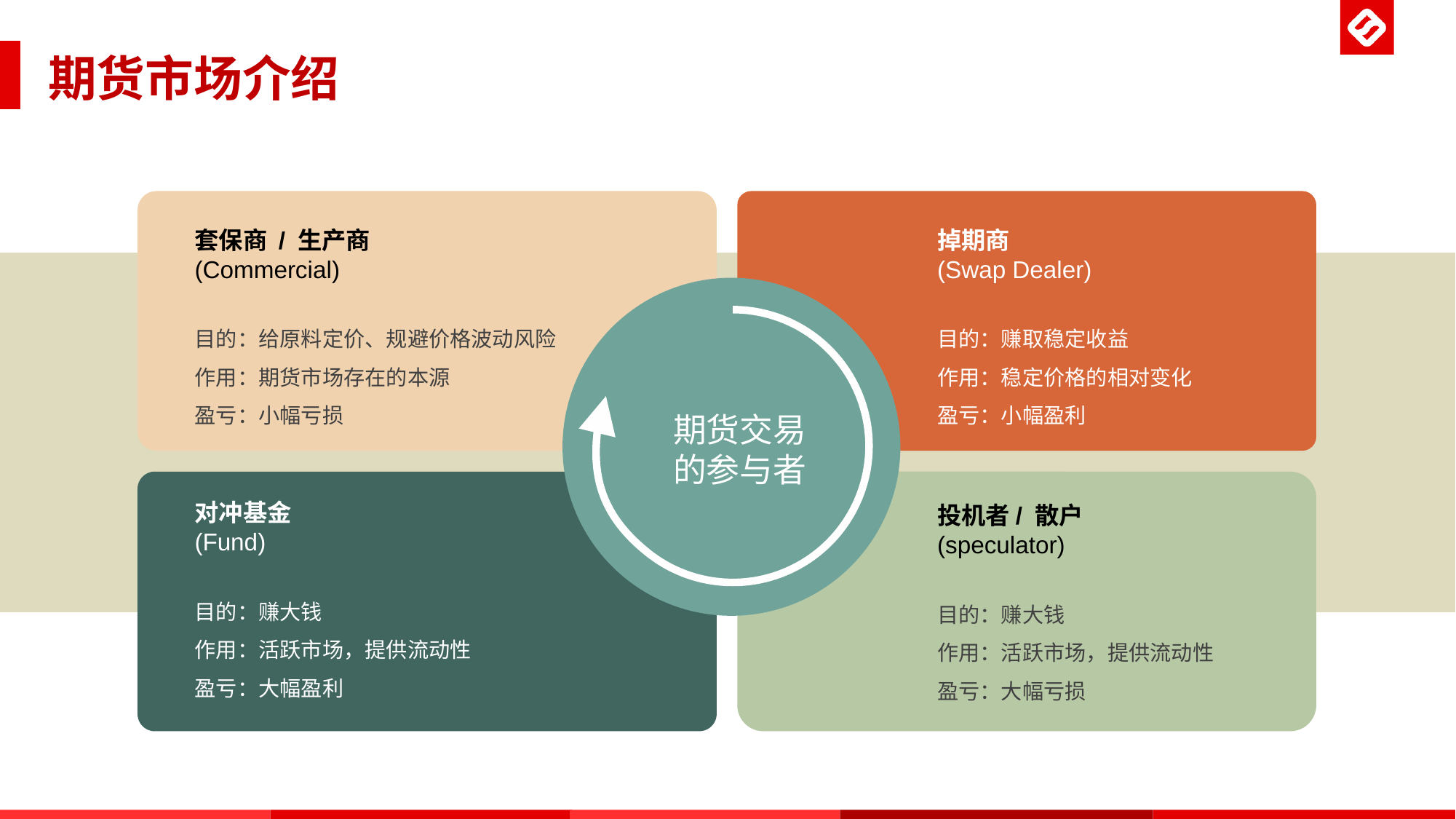

期货市场介绍

套保商 / 生产商(Commercial)
掉期商
(Swap Dealer)

目的：给原料定价、规避价格波动风险
作用：期货市场存在的本源
盈亏：小幅亏损
目的：赚取稳定收益
作用：稳定价格的相对变化
盈亏：小幅盈利
期货交易
的参与者

对冲基金
(Fund)
投机者/ 散户
(speculator)
目的：赚大钱
作用：活跃市场，提供流动性
盈亏：大幅盈利
目的：赚大钱
作用：活跃市场，提供流动性
盈亏：大幅亏损